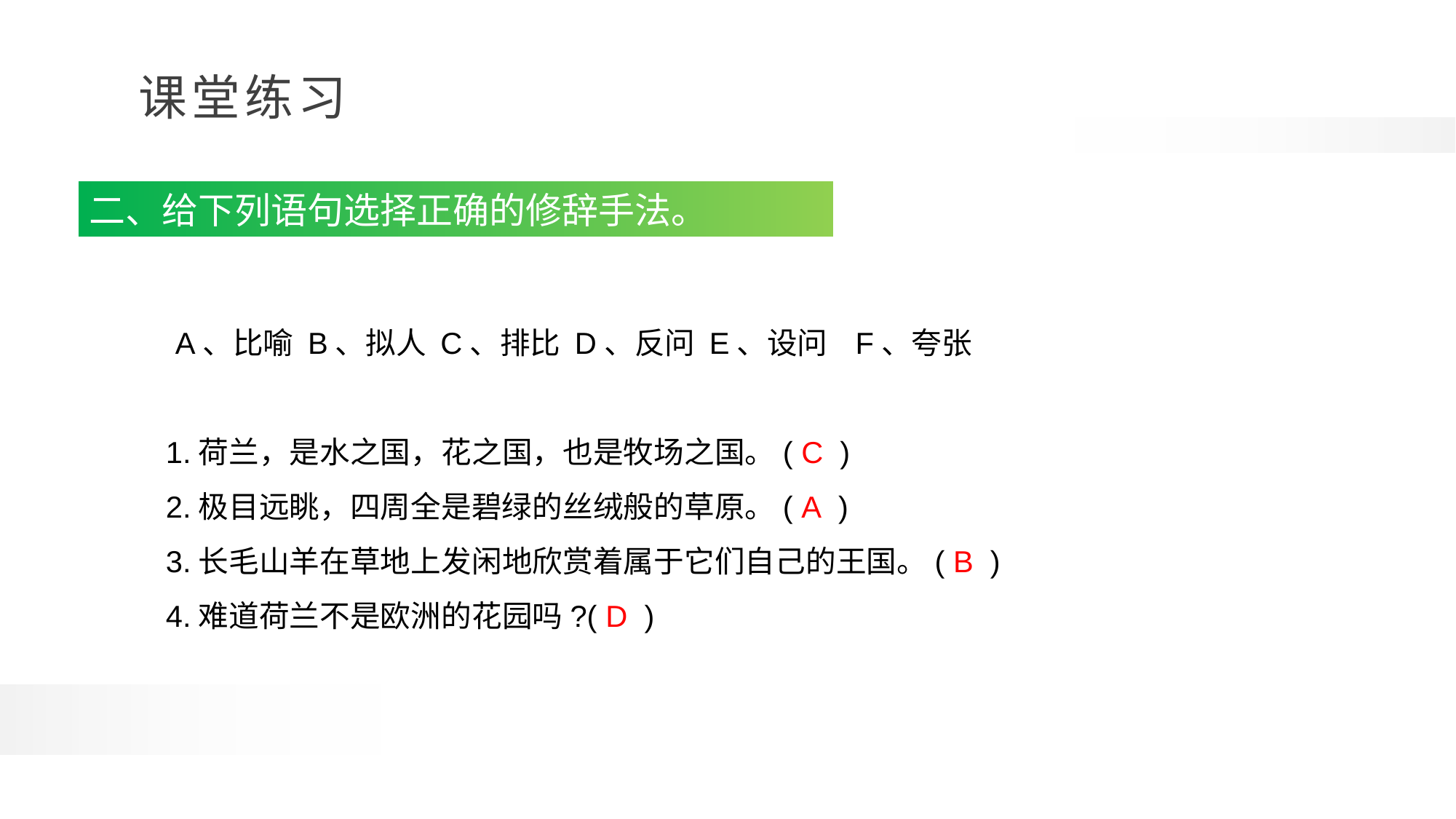

二、给下列语句选择正确的修辞手法。
　　A、比喻 B、拟人 C、排比 D、反问 E、设问   F、夸张

       1.荷兰，是水之国，花之国，也是牧场之国。( C  )
       2.极目远眺，四周全是碧绿的丝绒般的草原。( A  )
       3.长毛山羊在草地上发闲地欣赏着属于它们自己的王国。( B  )
       4.难道荷兰不是欧洲的花园吗?( D  )